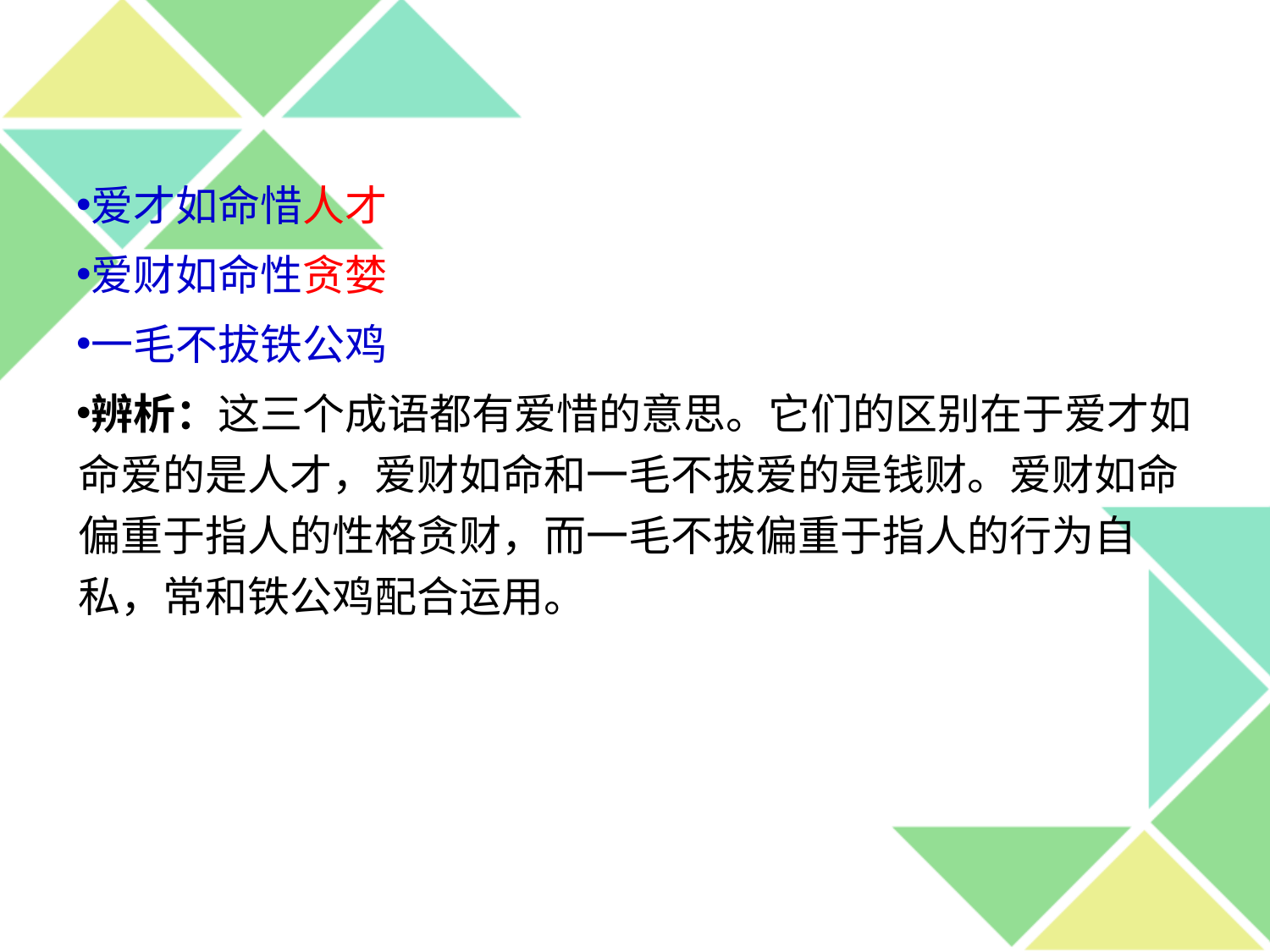

爱才如命惜人才
爱财如命性贪婪
一毛不拔铁公鸡
辨析：这三个成语都有爱惜的意思。它们的区别在于爱才如命爱的是人才，爱财如命和一毛不拔爱的是钱财。爱财如命偏重于指人的性格贪财，而一毛不拔偏重于指人的行为自私，常和铁公鸡配合运用。